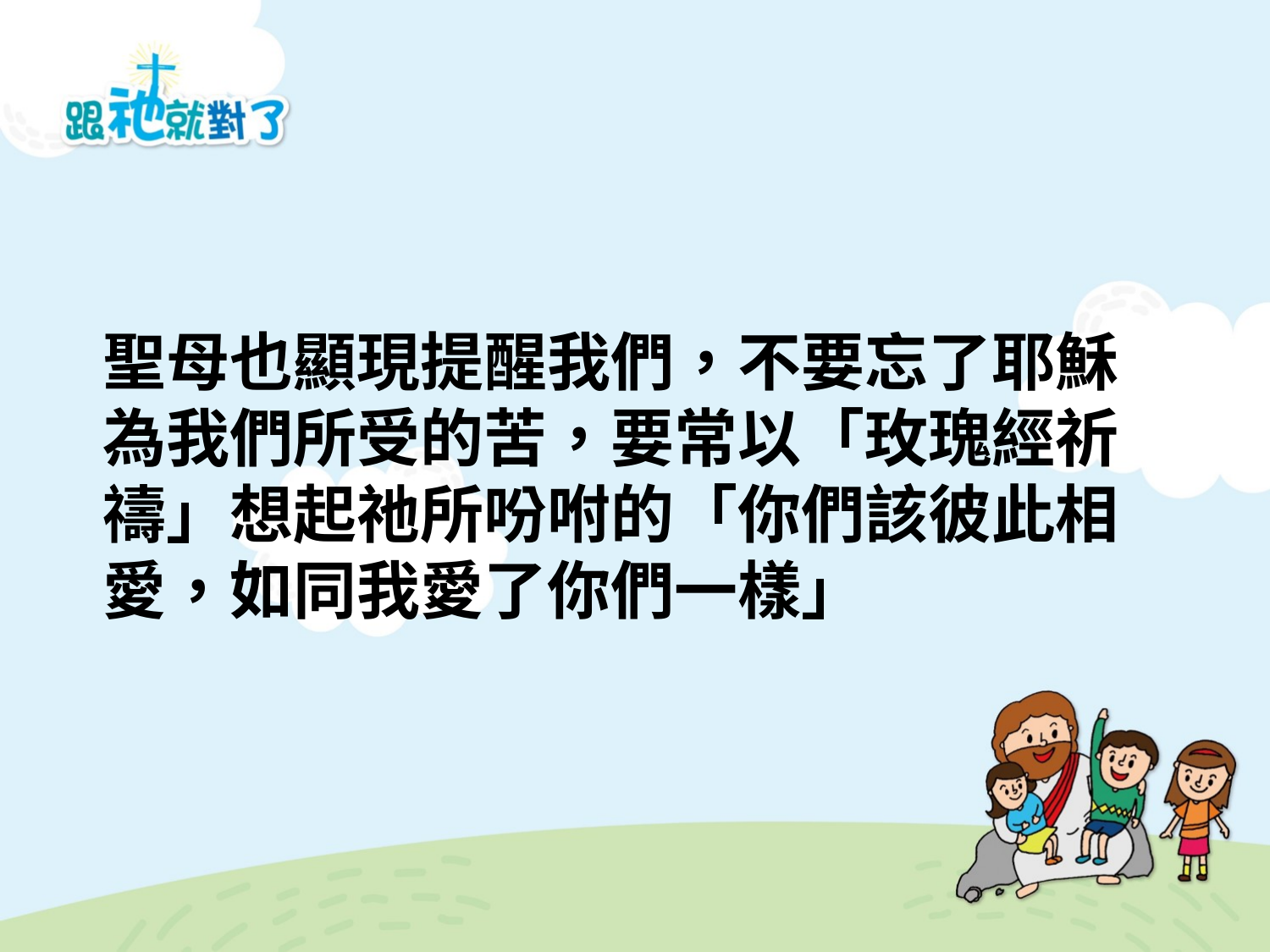

聖母也顯現提醒我們，不要忘了耶穌為我們所受的苦，要常以「玫瑰經祈禱」想起祂所吩咐的「你們該彼此相愛，如同我愛了你們一樣」